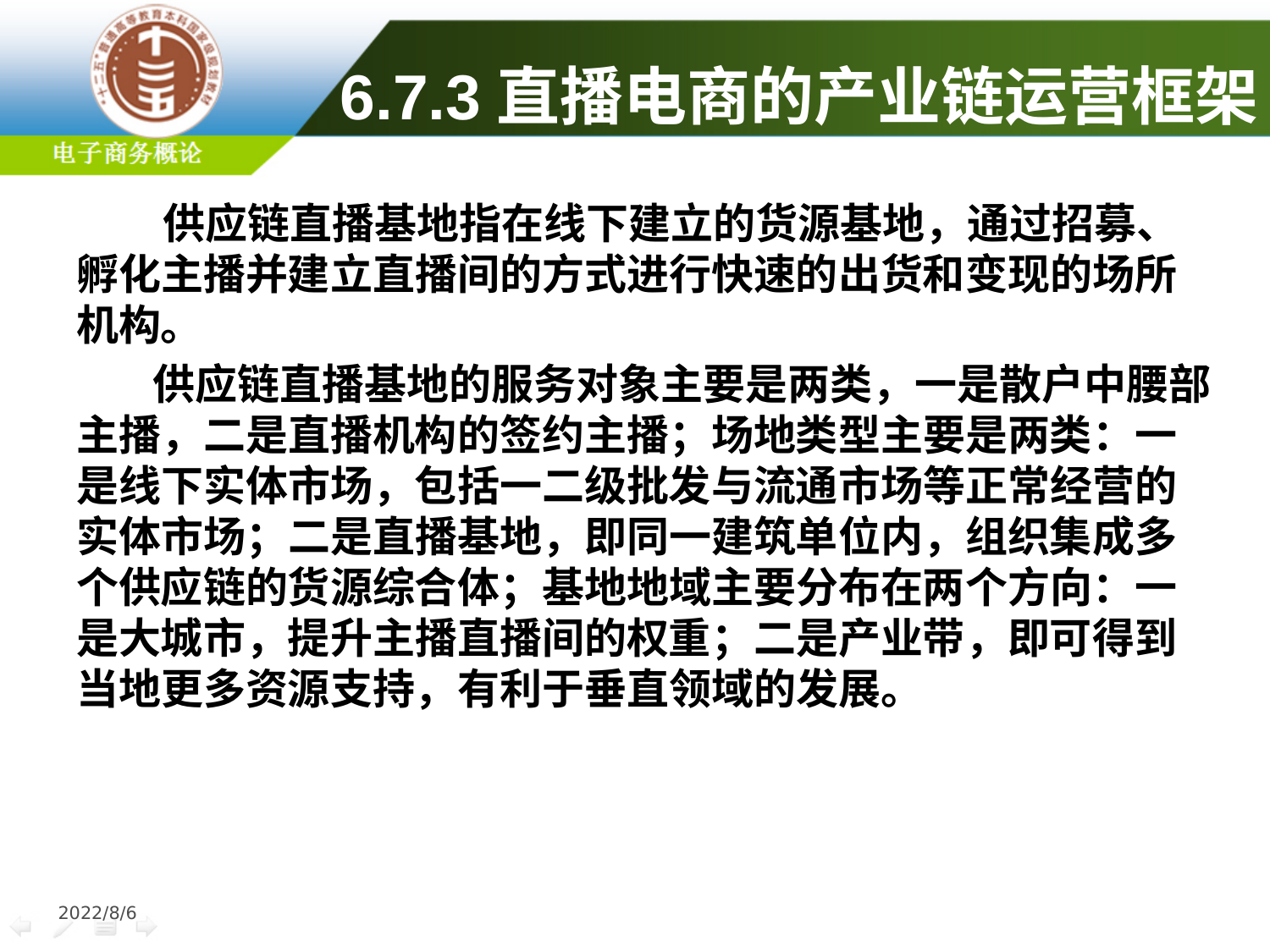

# 6.7.3直播电商的产业链运营框架
        供应链直播基地指在线下建立的货源基地，通过招募、孵化主播并建立直播间的方式进行快速的出货和变现的场所机构。
       供应链直播基地的服务对象主要是两类，一是散户中腰部主播，二是直播机构的签约主播；场地类型主要是两类：一是线下实体市场，包括一二级批发与流通市场等正常经营的实体市场；二是直播基地，即同一建筑单位内，组织集成多个供应链的货源综合体；基地地域主要分布在两个方向：一是大城市，提升主播直播间的权重；二是产业带，即可得到当地更多资源支持，有利于垂直领域的发展。
2022/8/6